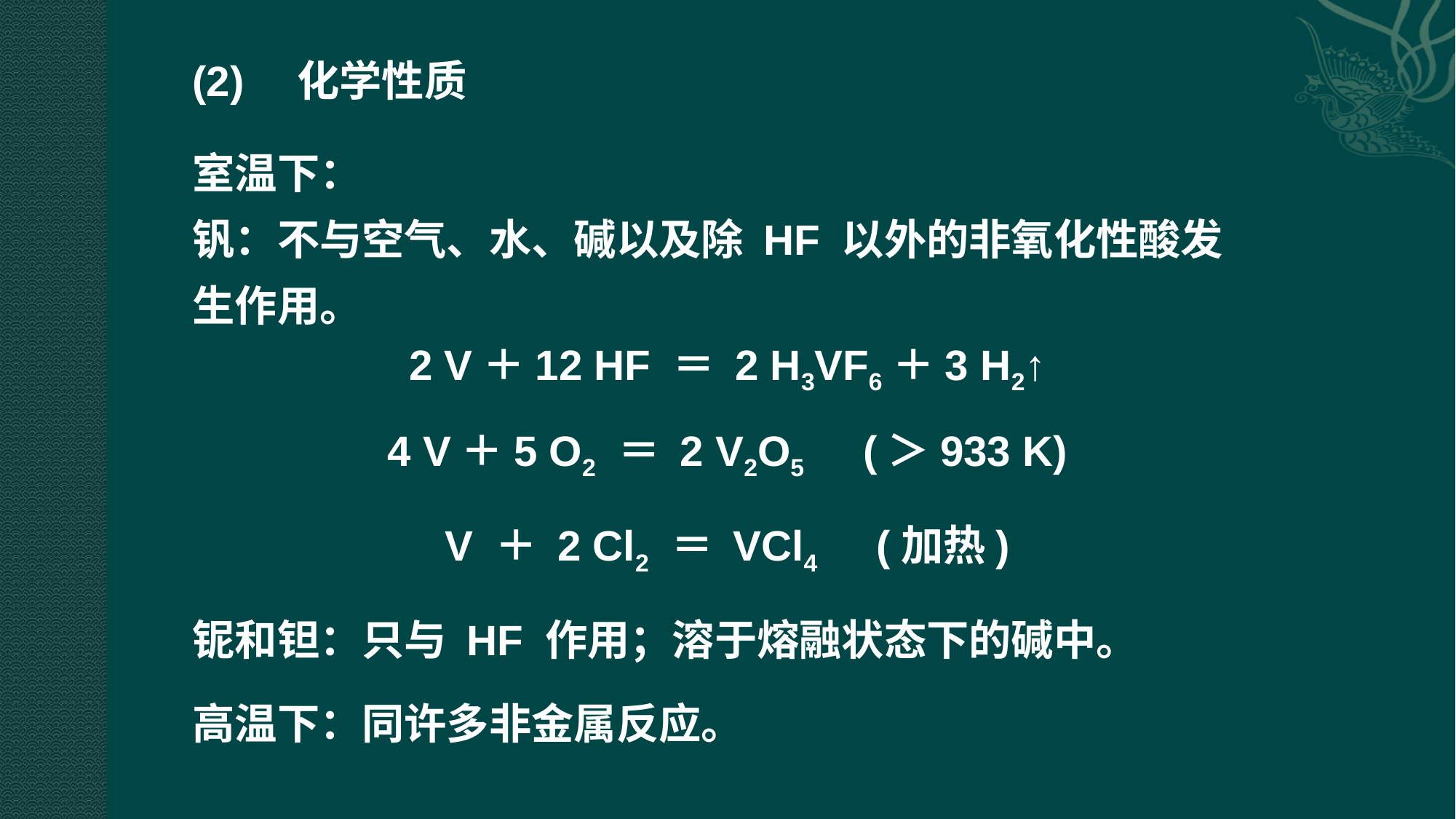

(2)　化学性质
室温下：
钒：不与空气、水、碱以及除 HF 以外的非氧化性酸发生作用。
2 V＋12 HF ＝ 2 H3VF6＋3 H2↑
4 V＋5 O2 ＝ 2 V2O5     (＞933 K)
V ＋ 2 Cl2 ＝ VCl4     (加热)
铌和钽：只与 HF 作用；溶于熔融状态下的碱中。
高温下：同许多非金属反应。